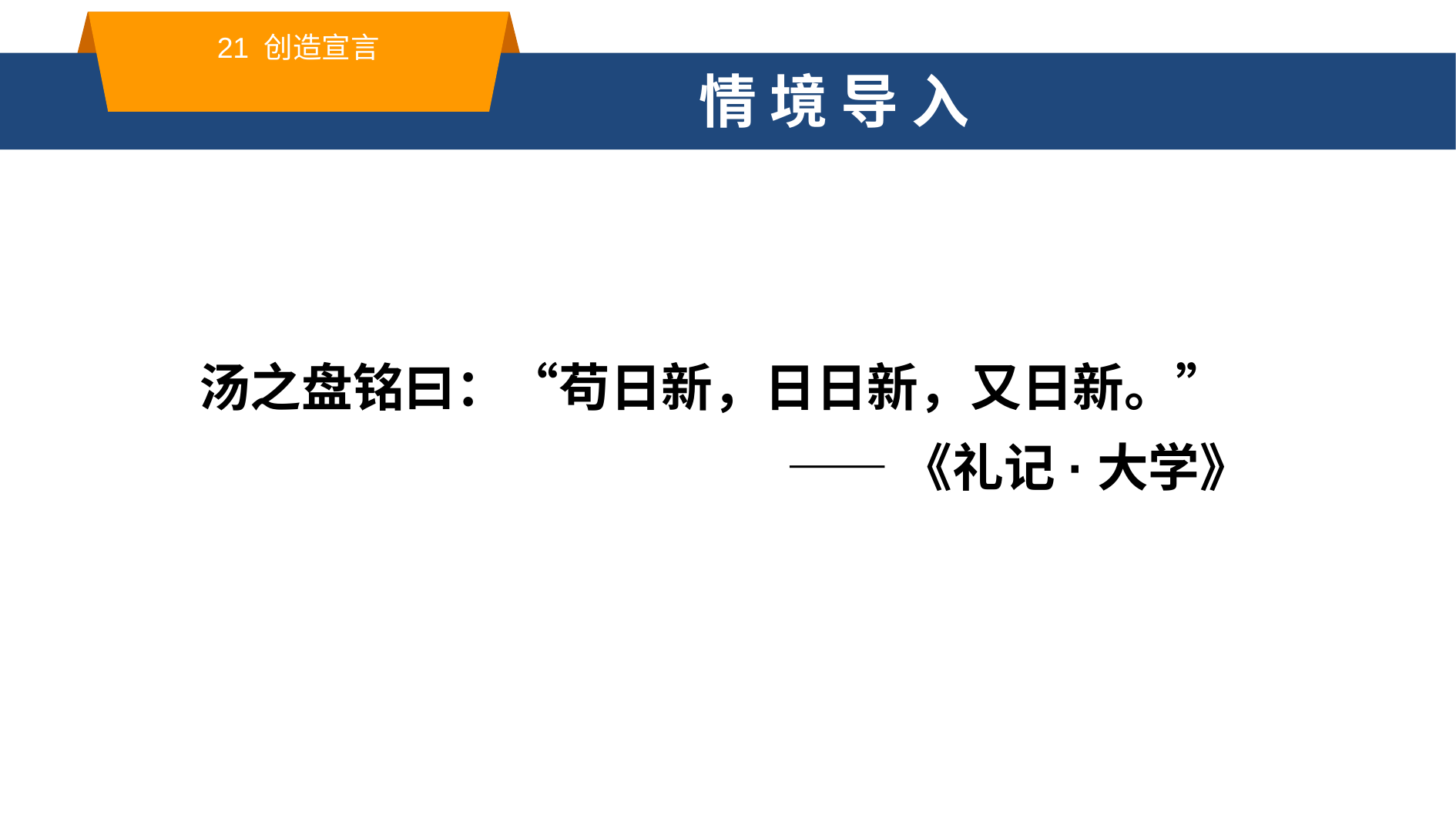

21 创造宣言

情 境 导 入
杂文
    汤之盘铭曰：“苟日新，日日新，又日新。”
——《礼记·大学》